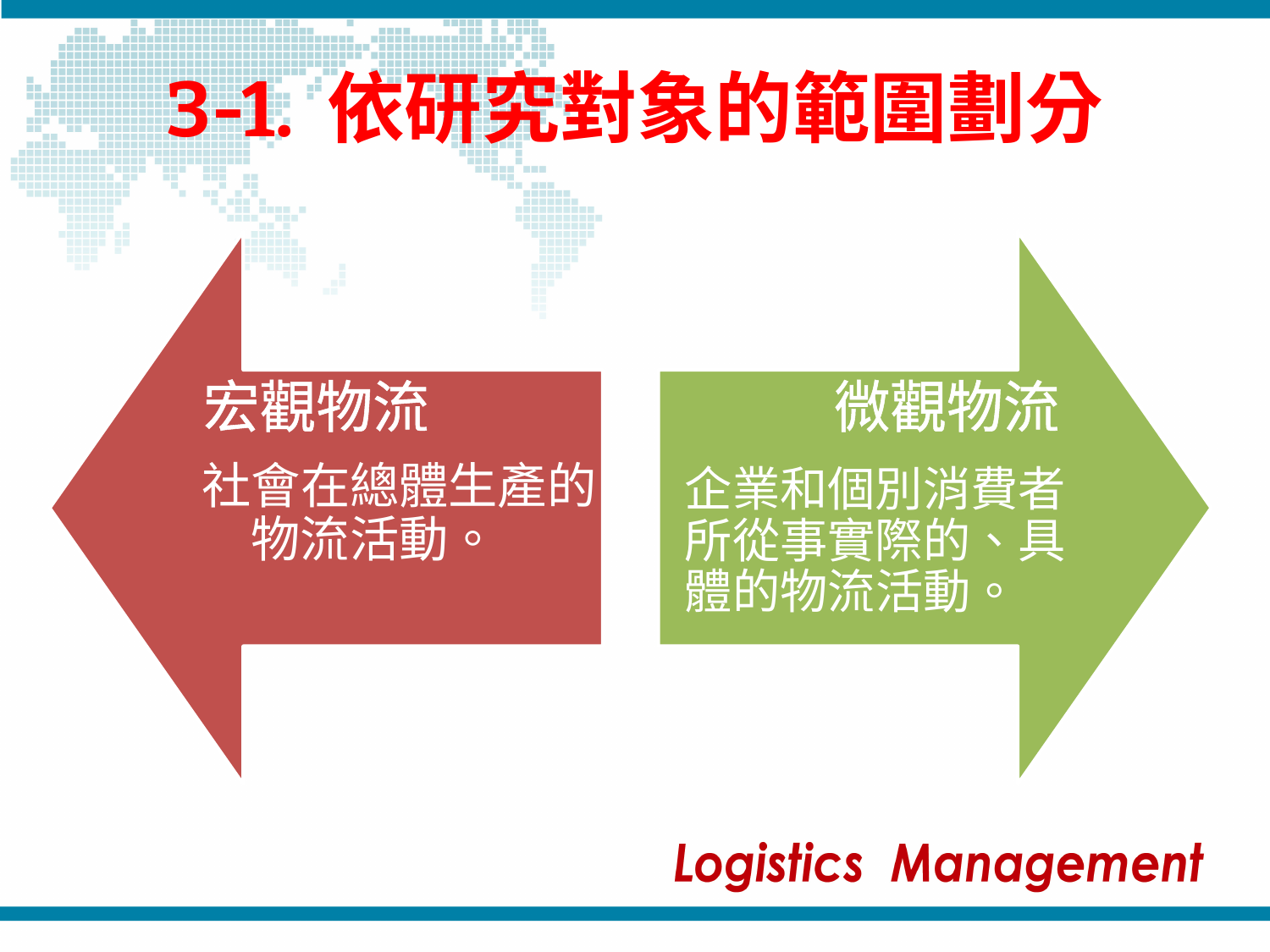

# 3-1. 依研究對象的範圍劃分

社會在總體生產的物流活動。
企業和個別消費者所從事實際的、具體的物流活動。
宏觀物流
微觀物流